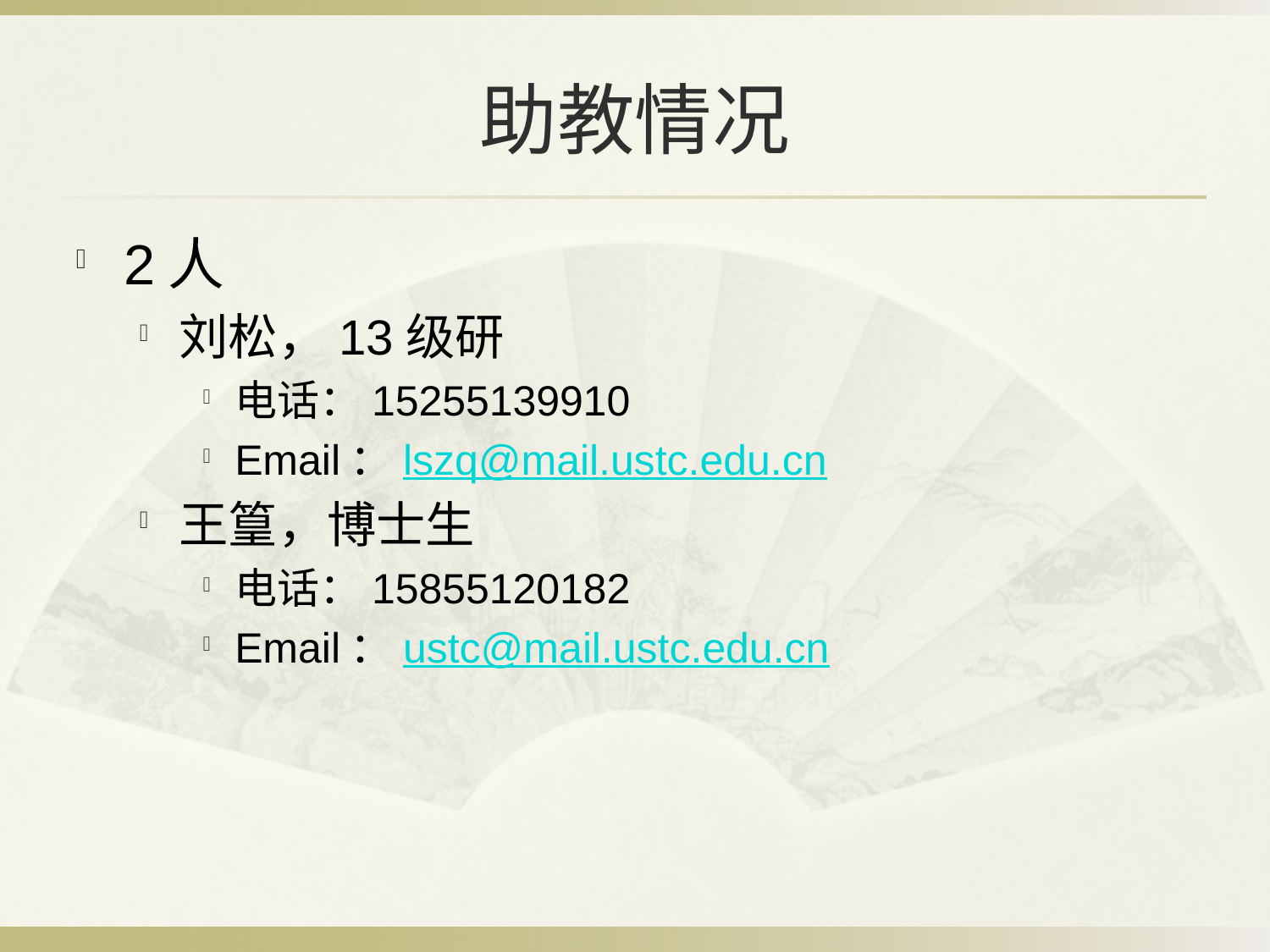

# 助教情况
2人
刘松，13级研
电话：15255139910
Email：lszq@mail.ustc.edu.cn
王篁，博士生
电话：15855120182
Email：ustc@mail.ustc.edu.cn